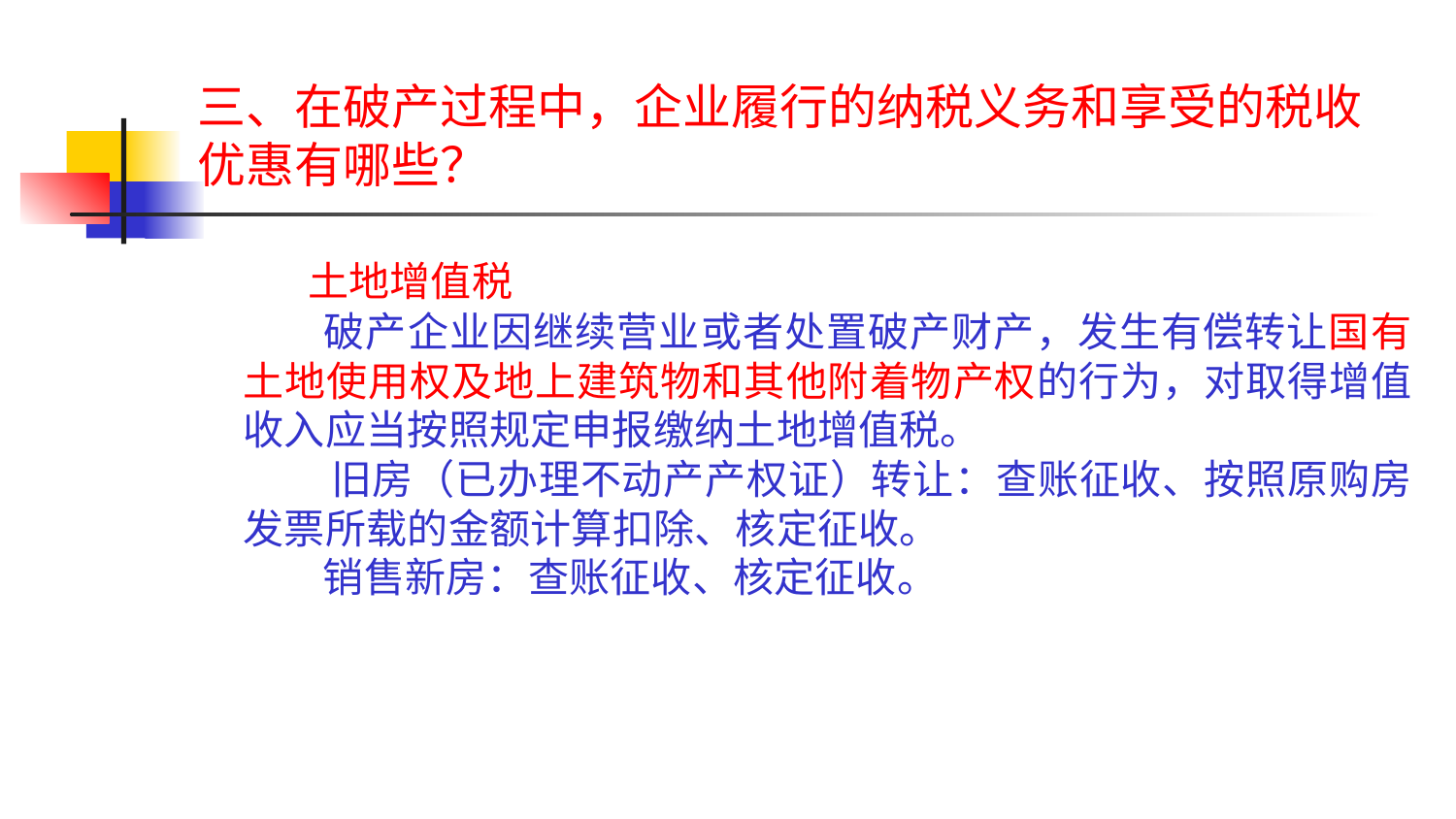

# 三、在破产过程中，企业履行的纳税义务和享受的税收优惠有哪些？
          土地增值税
           破产企业因继续营业或者处置破产财产，发生有偿转让国有土地使用权及地上建筑物和其他附着物产权的行为，对取得增值收入应当按照规定申报缴纳土地增值税。
            旧房（已办理不动产产权证）转让：查账征收、按照原购房发票所载的金额计算扣除、核定征收。
            销售新房：查账征收、核定征收。